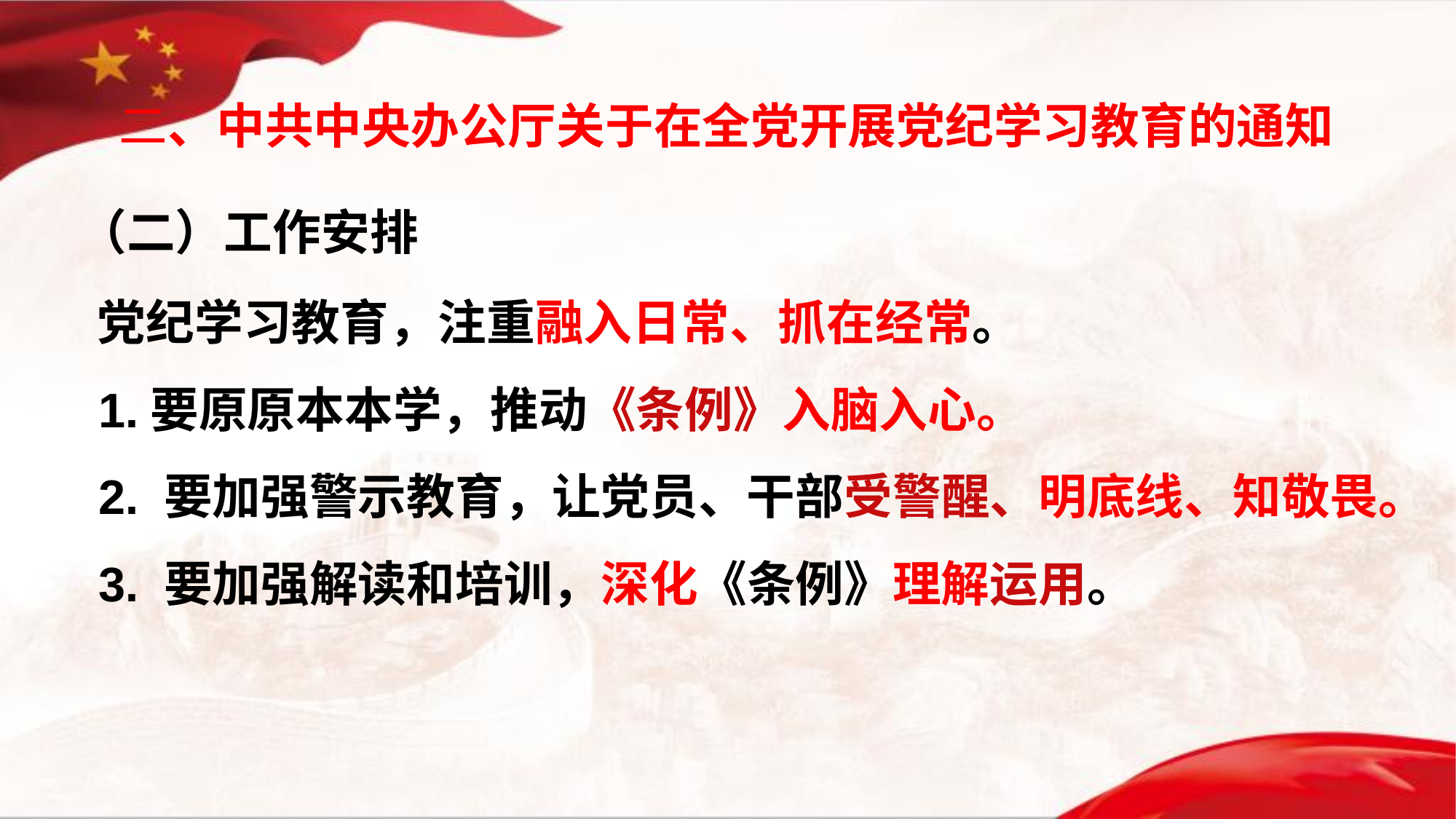

# 二、中共中央办公厅关于在全党开展党纪学习教育的通知 （二）工作安排 党纪学习教育，注重融入日常、抓在经常。 1.要原原本本学，推动《条例》入脑入心。 2. 要加强警示教育，让党员、干部受警醒、明底线、知敬畏。 3. 要加强解读和培训，深化《条例》理解运用。